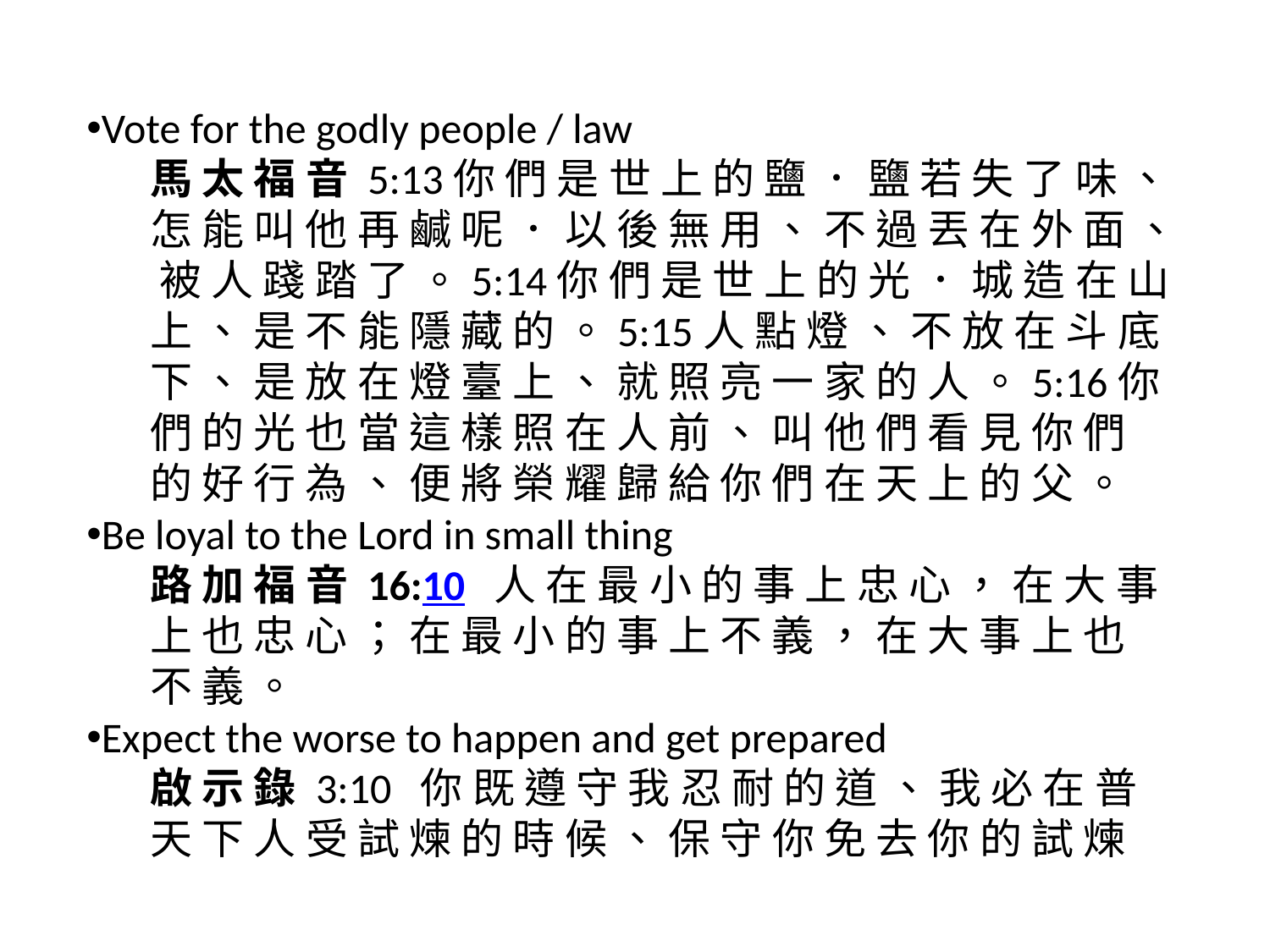

Vote for the godly people / law
馬 太 福 音 5:13你 們 是 世 上 的 鹽 ． 鹽 若 失 了 味 、 怎 能 叫 他 再 鹹 呢 ． 以 後 無 用 、 不 過 丟 在 外 面 、 被 人 踐 踏 了 。5:14你 們 是 世 上 的 光 ． 城 造 在 山 上 、 是 不 能 隱 藏 的 。5:15人 點 燈 、 不 放 在 斗 底 下 、 是 放 在 燈 臺 上 、 就 照 亮 一 家 的 人 。5:16你 們 的 光 也 當 這 樣 照 在 人 前 、 叫 他 們 看 見 你 們 的 好 行 為 、 便 將 榮 耀 歸 給 你 們 在 天 上 的 父 。
Be loyal to the Lord in small thing
路 加 福 音 16:10  人 在 最 小 的 事 上 忠 心 ， 在 大 事 上 也 忠 心 ； 在 最 小 的 事 上 不 義 ， 在 大 事 上 也 不 義 。
Expect the worse to happen and get prepared
啟 示 錄 3:10  你 既 遵 守 我 忍 耐 的 道 、 我 必 在 普 天 下 人 受 試 煉 的 時 候 、 保 守 你 免 去 你 的 試 煉